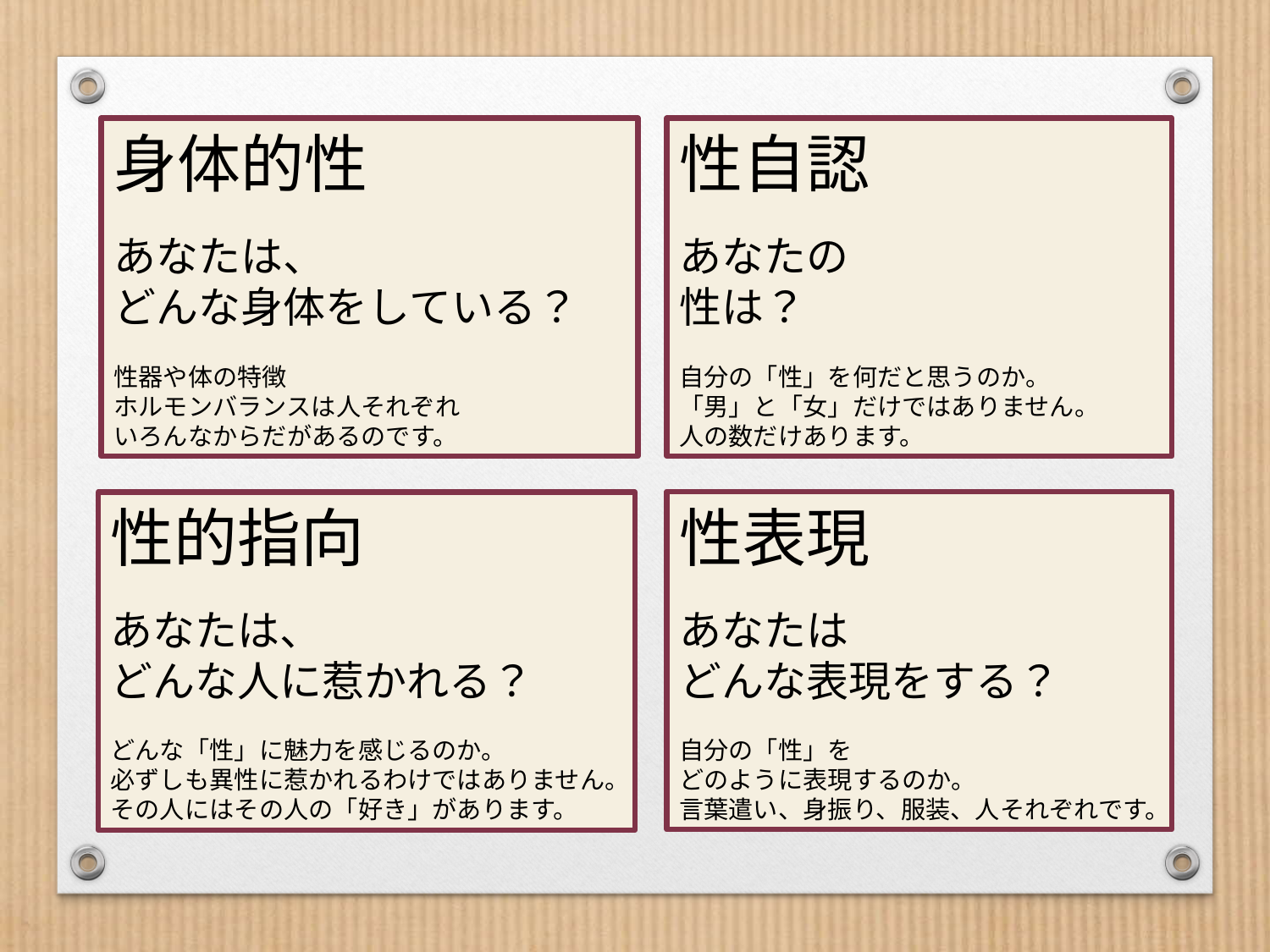

身体的性

あなたは、
どんな身体をしている？

性器や体の特徴
ホルモンバランスは人それぞれ
いろんなからだがあるのです。
性自認

あなたの
性は？

自分の「性」を何だと思うのか。
「男」と「女」だけではありません。
人の数だけあります。
性表現

あなたは
どんな表現をする？

自分の「性」を
どのように表現するのか。
言葉遣い、身振り、服装、人それぞれです。
性的指向

あなたは、
どんな人に惹かれる？

どんな「性」に魅力を感じるのか。
必ずしも異性に惹かれるわけではありません。その人にはその人の「好き」があります。